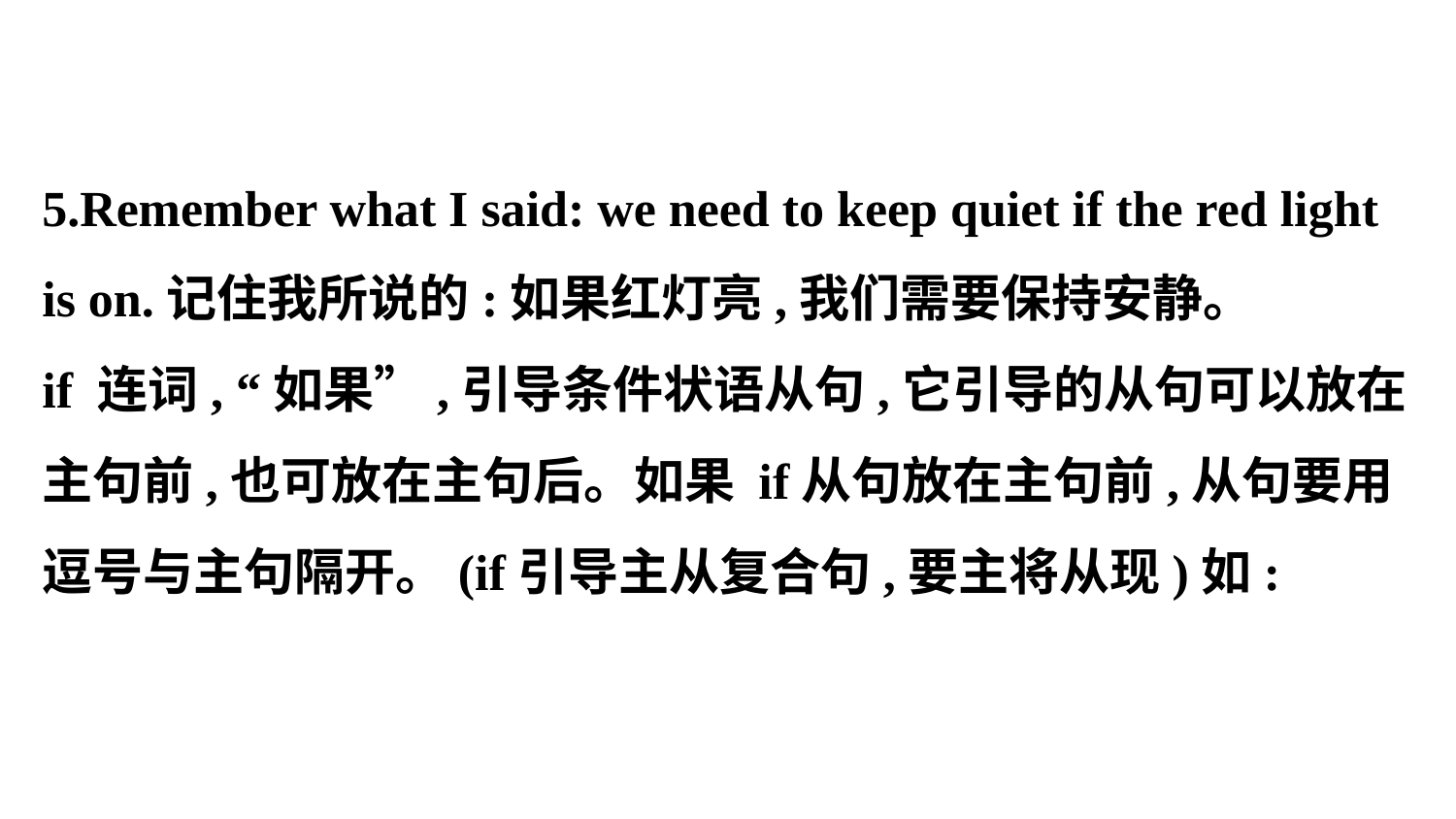

5.Remember what I said: we need to keep quiet if the red light is on.记住我所说的:如果红灯亮,我们需要保持安静。
if 连词, “如果”,引导条件状语从句,它引导的从句可以放在主句前,也可放在主句后。如果 if从句放在主句前,从句要用逗号与主句隔开。(if引导主从复合句,要主将从现)如: